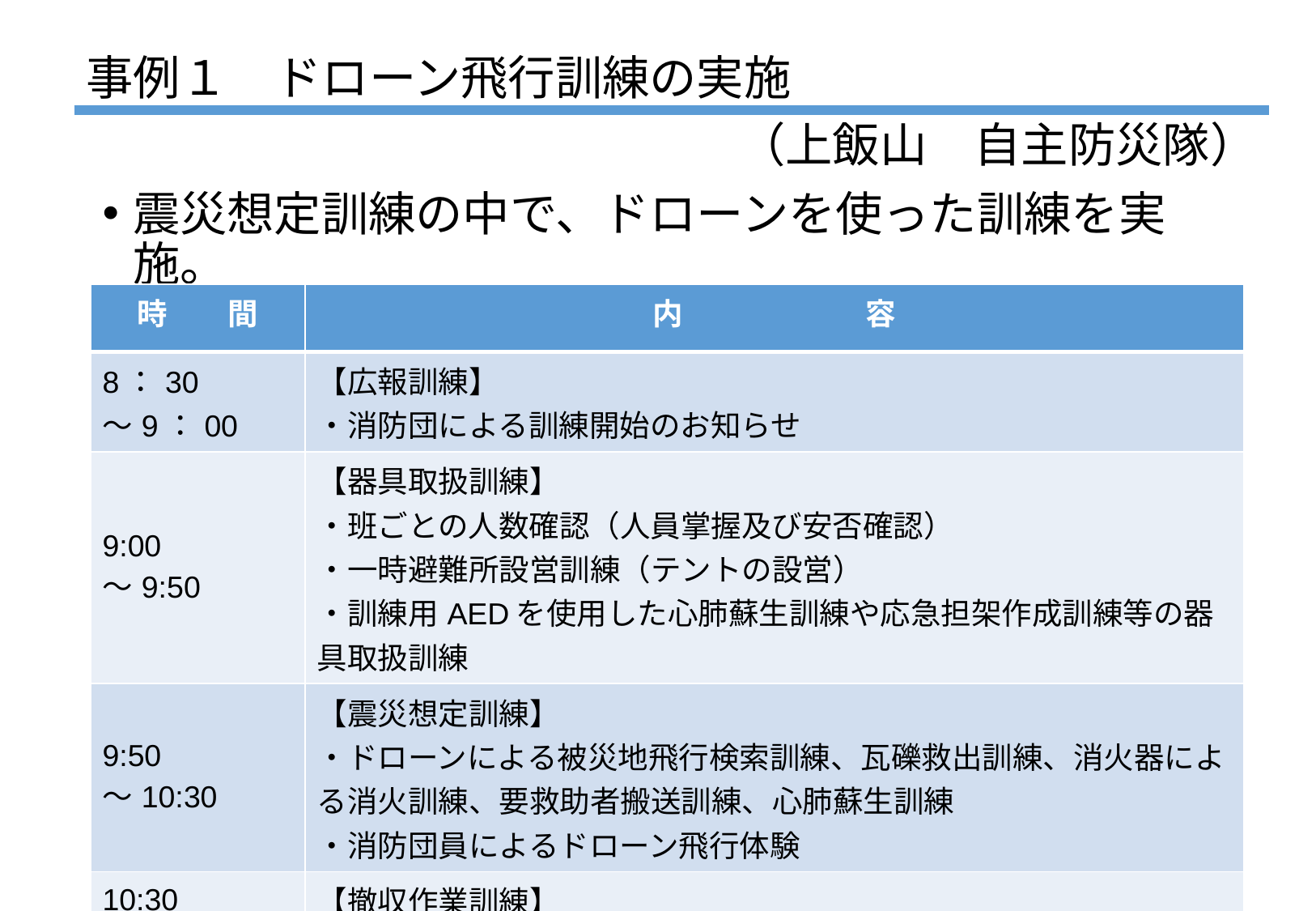

# 事例１　ドローン飛行訓練の実施
（上飯山　自主防災隊）
震災想定訓練の中で、ドローンを使った訓練を実施。
| 時　　間 | 内　　　　　　容 |
| --- | --- |
| 8：30 ～9：00 | 【広報訓練】 ・消防団による訓練開始のお知らせ |
| 9:00 ～9:50 | 【器具取扱訓練】 ・班ごとの人数確認（人員掌握及び安否確認） ・一時避難所設営訓練（テントの設営） ・訓練用AEDを使用した心肺蘇生訓練や応急担架作成訓練等の器具取扱訓練 |
| 9:50 ～10:30 | 【震災想定訓練】 ・ドローンによる被災地飛行検索訓練、瓦礫救出訓練、消火器による消火訓練、要救助者搬送訓練、心肺蘇生訓練 ・消防団員によるドローン飛行体験 |
| 10:30 ～11:00 | 【撤収作業訓練】 ・一時避難所撤収訓練 |